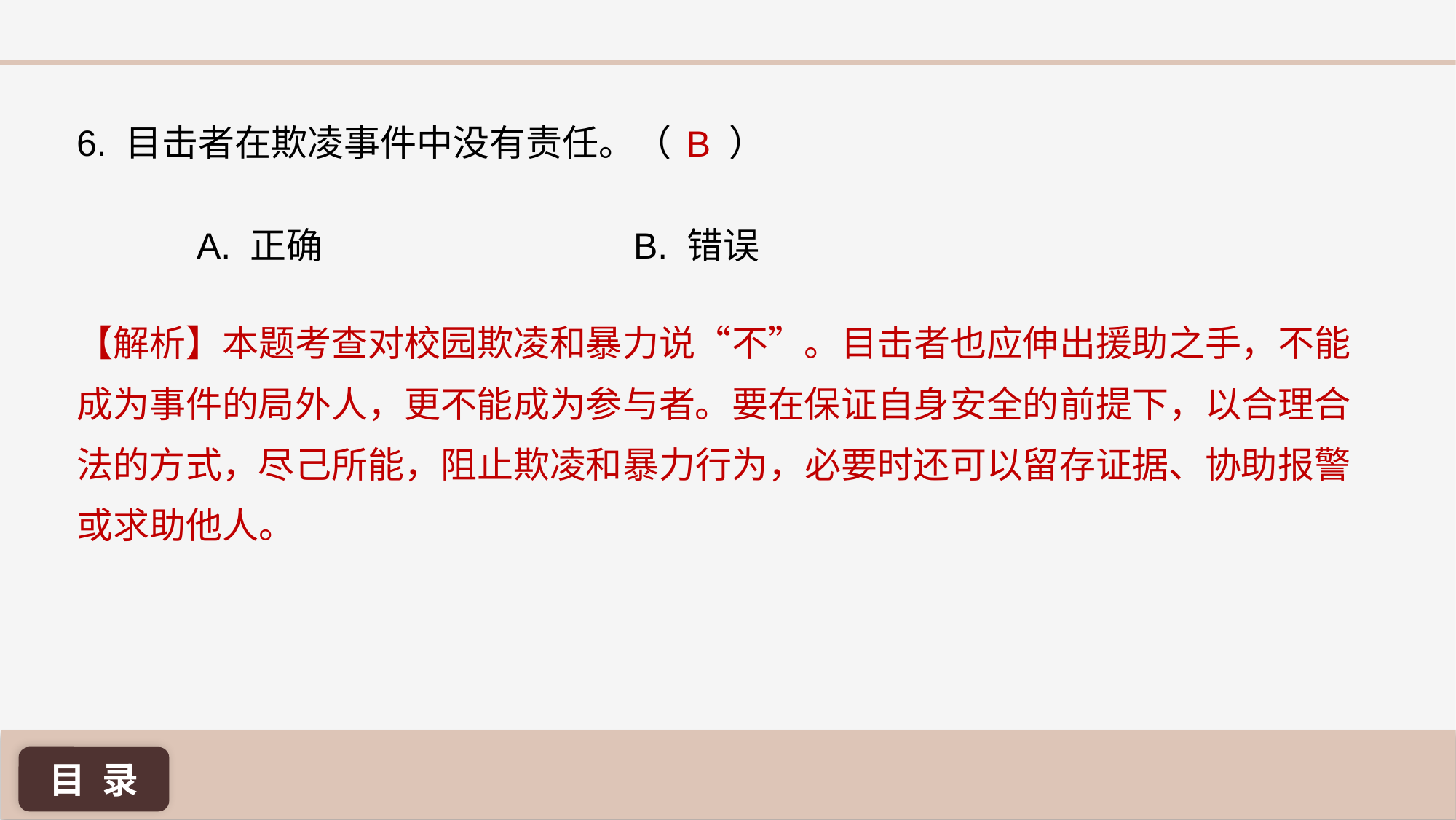

B
6. 目击者在欺凌事件中没有责任。（       ）
A. 正确 			B. 错误
【解析】本题考查对校园欺凌和暴力说“不”。目击者也应伸出援助之手，不能成为事件的局外人，更不能成为参与者。要在保证自身安全的前提下，以合理合法的方式，尽己所能，阻止欺凌和暴力行为，必要时还可以留存证据、协助报警或求助他人。